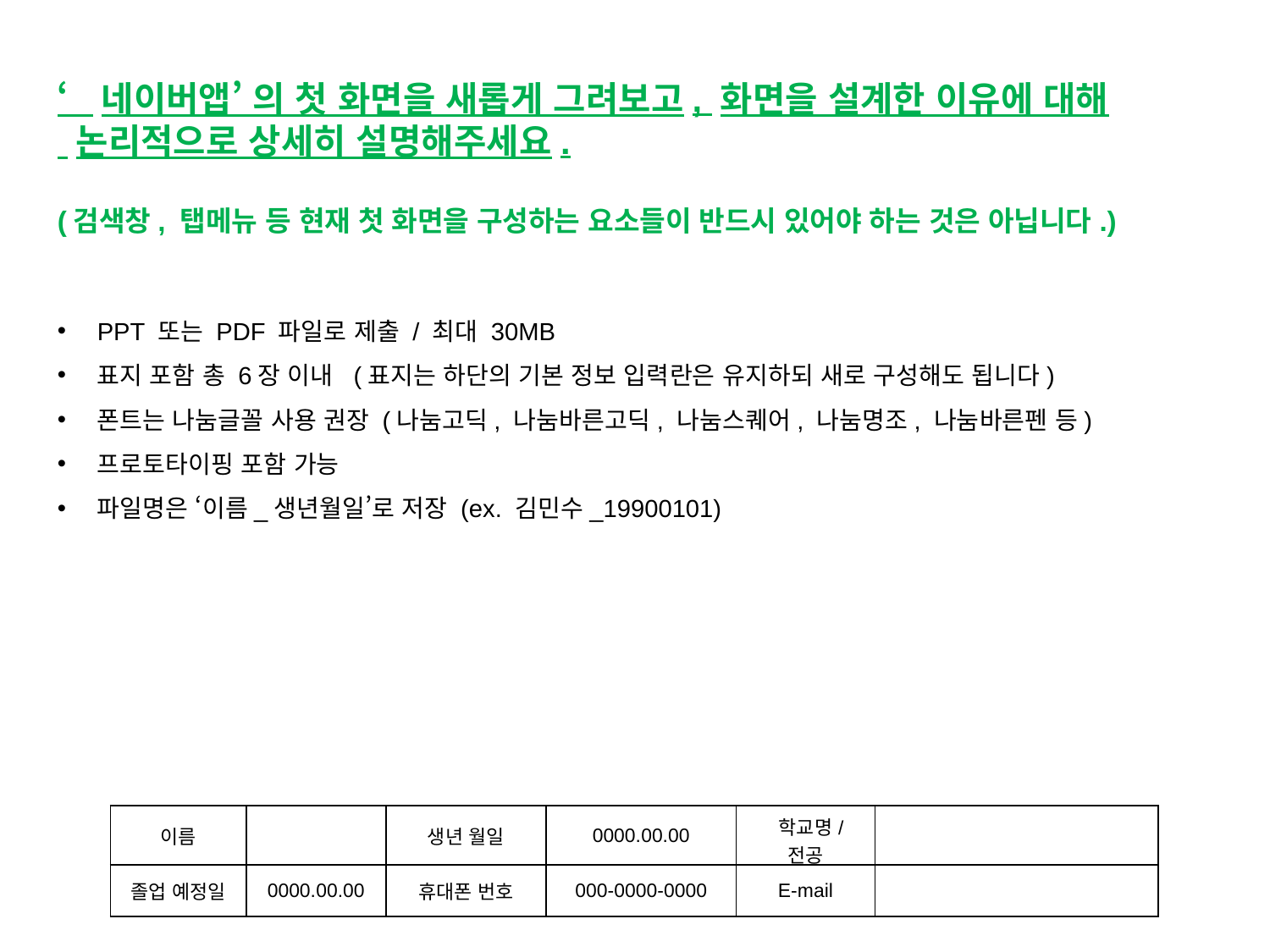

‘네이버앱’ 의 첫 화면을 새롭게 그려보고, 화면을 설계한 이유에 대해
 논리적으로 상세히 설명해주세요.

(검색창, 탭메뉴 등 현재 첫 화면을 구성하는 요소들이 반드시 있어야 하는 것은 아닙니다.)

PPT 또는 PDF 파일로 제출 / 최대 30MB
표지 포함 총 6장 이내  (표지는 하단의 기본 정보 입력란은 유지하되 새로 구성해도 됩니다)
폰트는 나눔글꼴 사용 권장 (나눔고딕, 나눔바른고딕, 나눔스퀘어, 나눔명조, 나눔바른펜 등)
프로토타이핑 포함 가능
파일명은 ‘이름_생년월일’로 저장 (ex. 김민수_19900101)

| 이름 |  | 생년 월일 | 0000.00.00 | 학교명/ 전공 |  |
| --- | --- | --- | --- | --- | --- |
| 졸업 예정일 | 0000.00.00 | 휴대폰 번호 | 000-0000-0000 | E-mail |  |